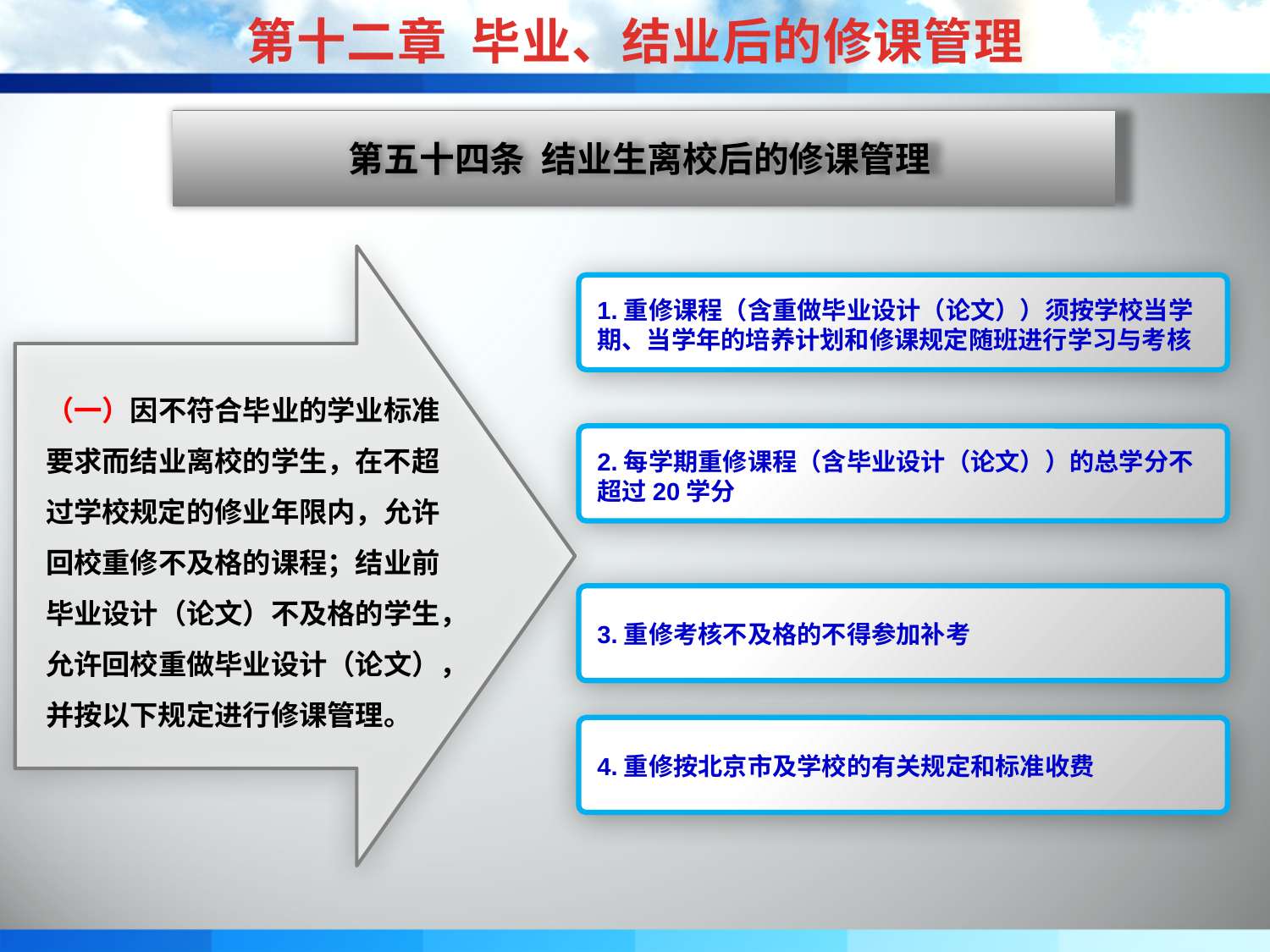

第十二章  毕业、结业后的修课管理

第五十四条  结业生离校后的修课管理

1.重修课程（含重做毕业设计（论文））须按学校当学期、当学年的培养计划和修课规定随班进行学习与考核
（一）因不符合毕业的学业标准要求而结业离校的学生，在不超过学校规定的修业年限内，允许回校重修不及格的课程；结业前毕业设计（论文）不及格的学生，允许回校重做毕业设计（论文），并按以下规定进行修课管理。

2.每学期重修课程（含毕业设计（论文））的总学分不超过20学分

3.重修考核不及格的不得参加补考

4.重修按北京市及学校的有关规定和标准收费